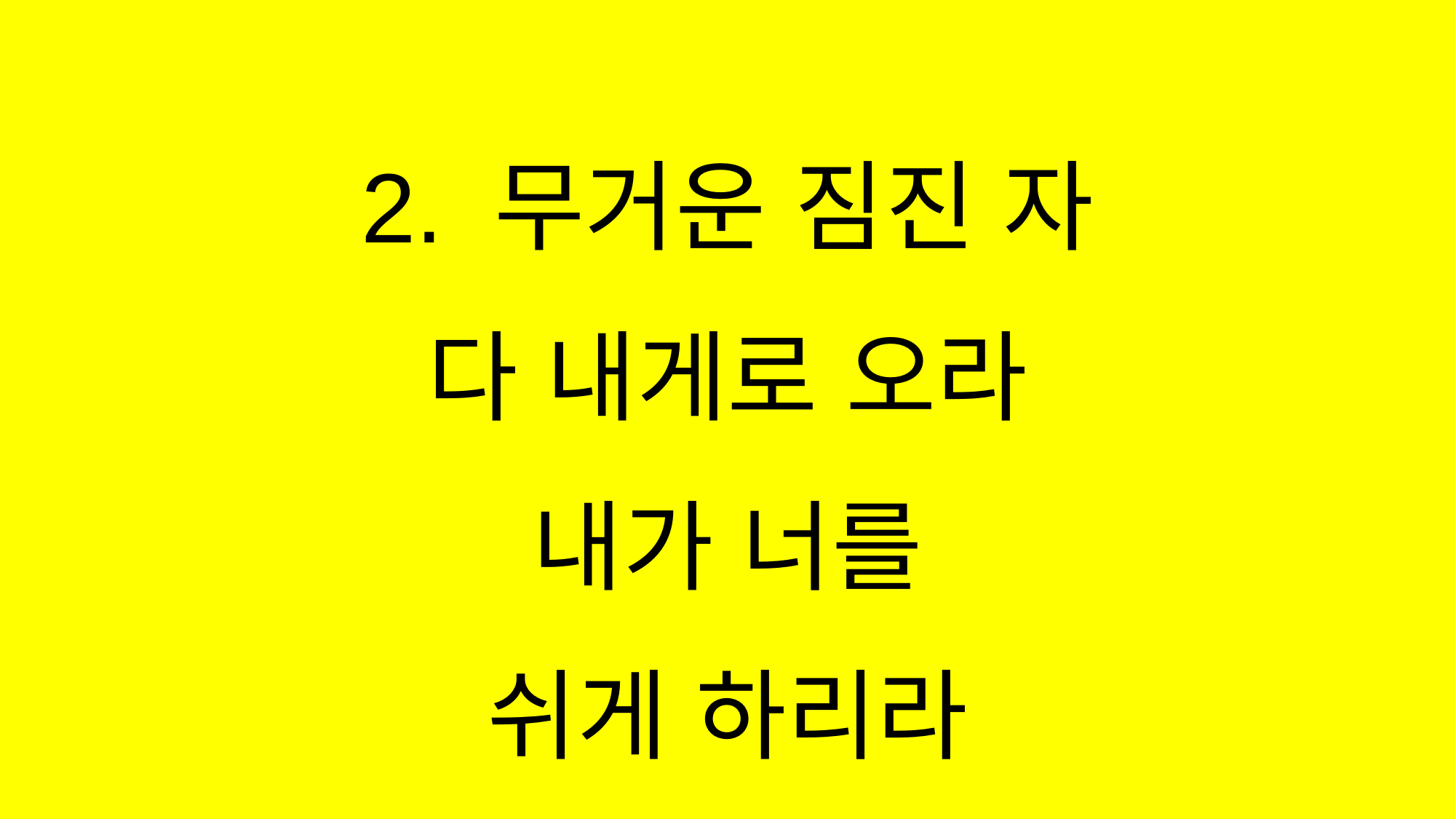

#
2. 무거운 짐진 자

다 내게로 오라

내가 너를

쉬게 하리라